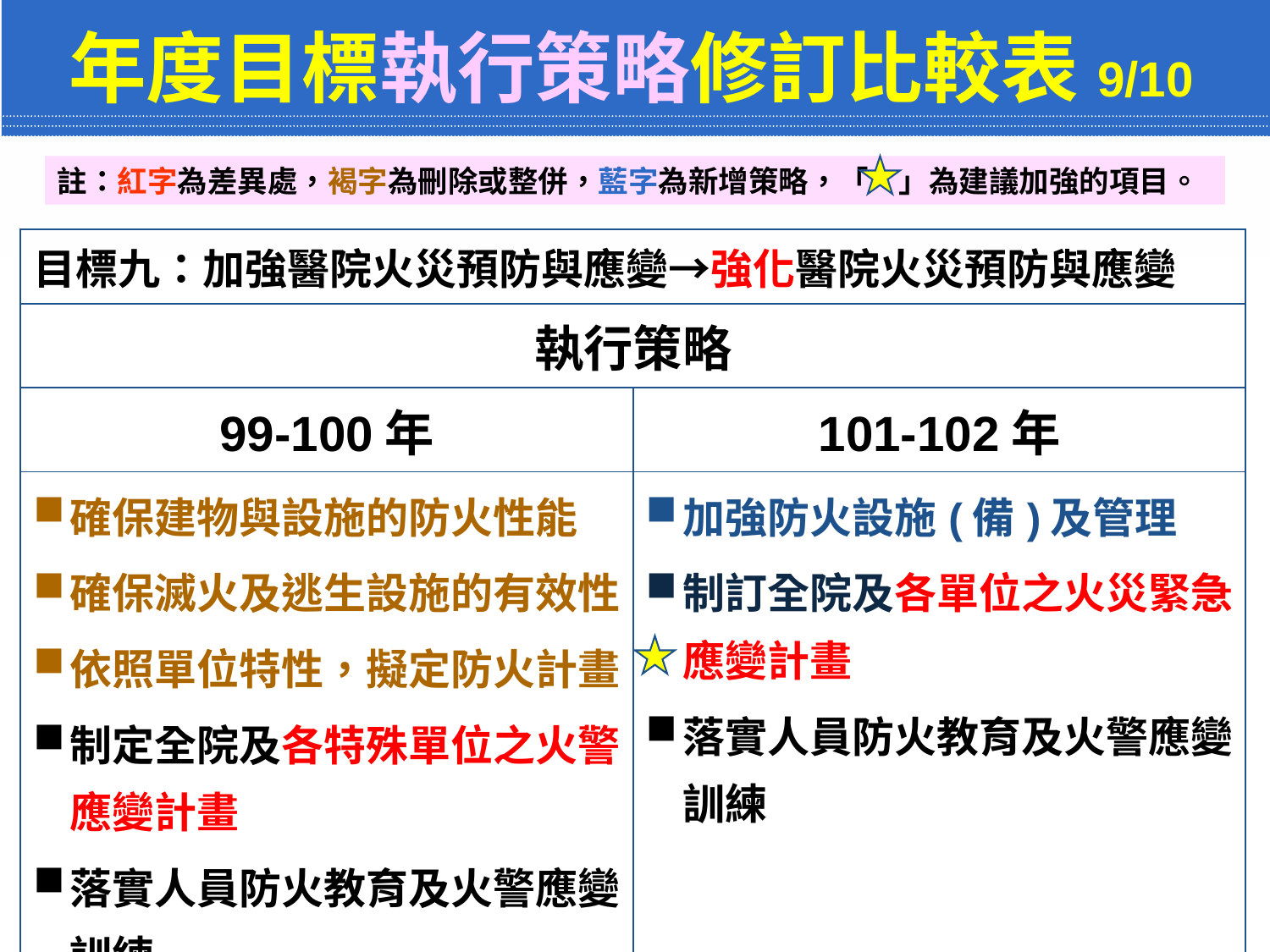

# 年度目標執行策略修訂比較表9/10
註：紅字為差異處，褐字為刪除或整併，藍字為新增策略，「　」為建議加強的項目。

| 目標九：加強醫院火災預防與應變→強化醫院火災預防與應變 |  |
| --- | --- |
| 執行策略 |  |
| 99-100年 | 101-102年 |
| 確保建物與設施的防火性能 確保滅火及逃生設施的有效性 依照單位特性，擬定防火計畫 制定全院及各特殊單位之火警應變計畫 落實人員防火教育及火警應變訓練 | 加強防火設施(備)及管理 制訂全院及各單位之火災緊急應變計畫 落實人員防火教育及火警應變訓練 |